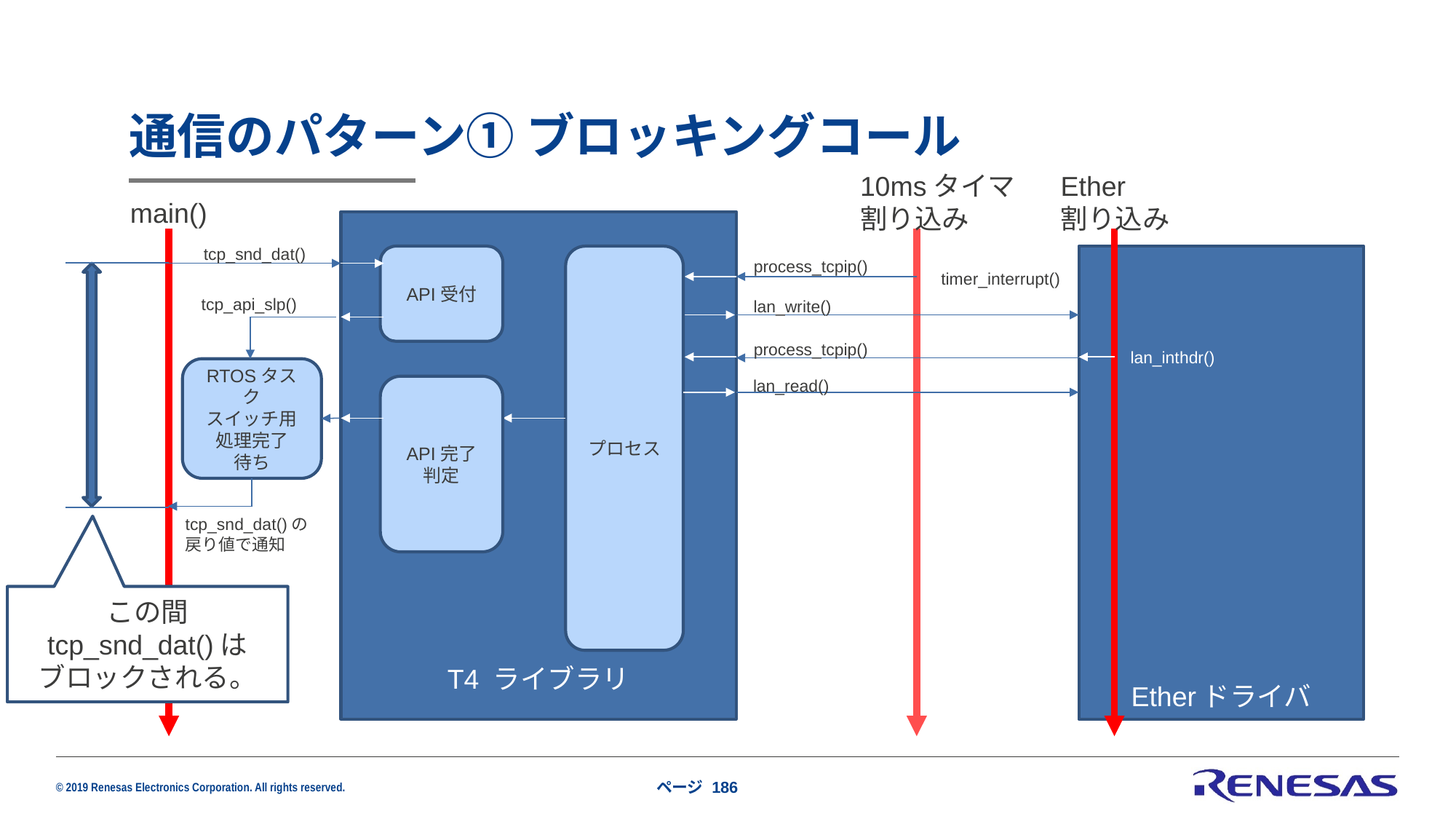

# 通信のパターン① ブロッキングコール
10msタイマ
割り込み
Ether
割り込み
main()

T4 ライブラリ
tcp_snd_dat()
API受付
プロセス

Etherドライバ
process_tcpip()
timer_interrupt()

tcp_api_slp()
lan_write()
process_tcpip()
lan_inthdr()
RTOSタスク
スイッチ用
処理完了
待ち
lan_read()
API完了
判定
tcp_snd_dat()の
戻り値で通知
この間
tcp_snd_dat()は
ブロックされる。
ページ 186